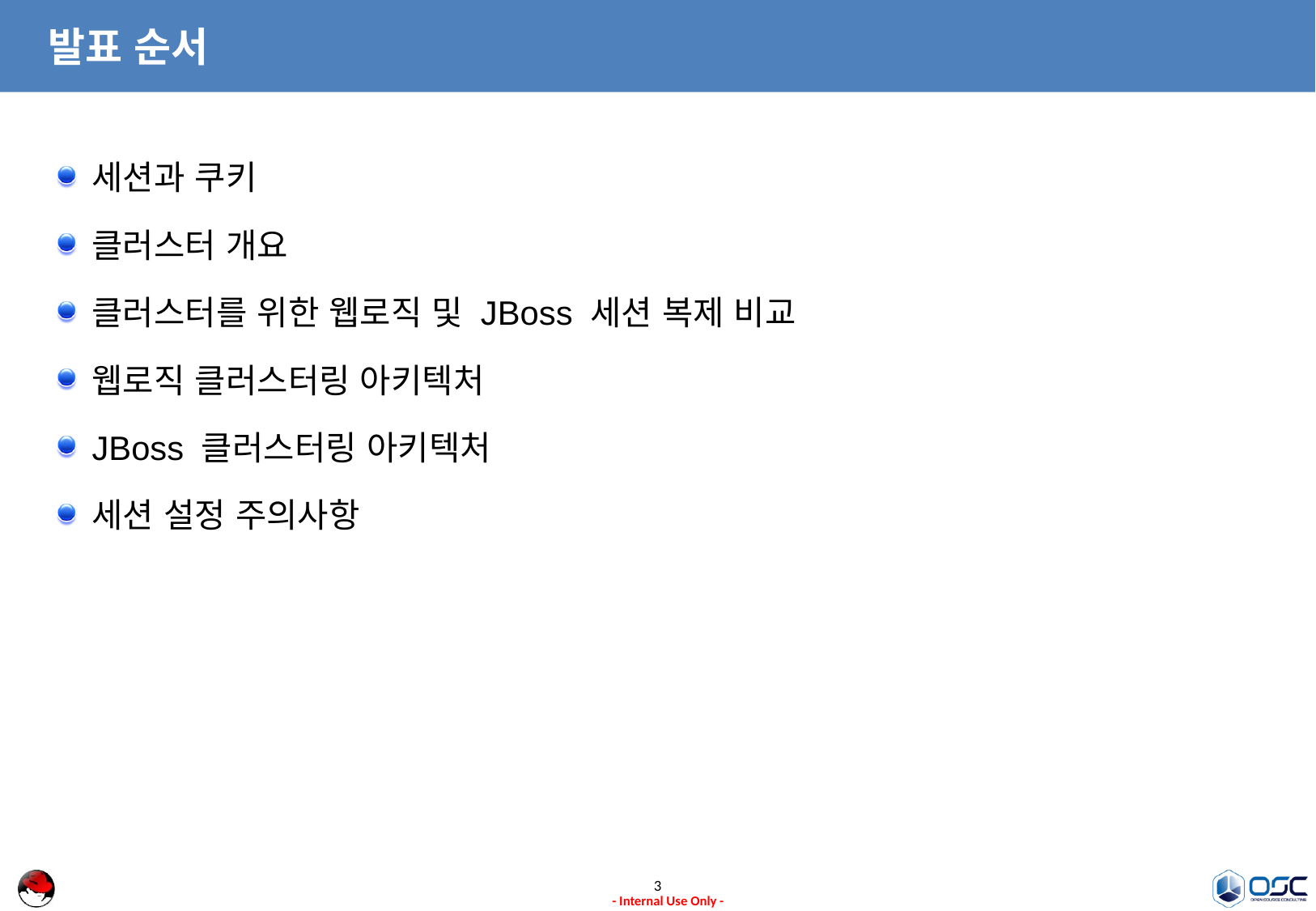

# 발표 순서
세션과 쿠키
클러스터 개요
클러스터를 위한 웹로직 및 JBoss 세션 복제 비교
웹로직 클러스터링 아키텍처
JBoss 클러스터링 아키텍처
세션 설정 주의사항